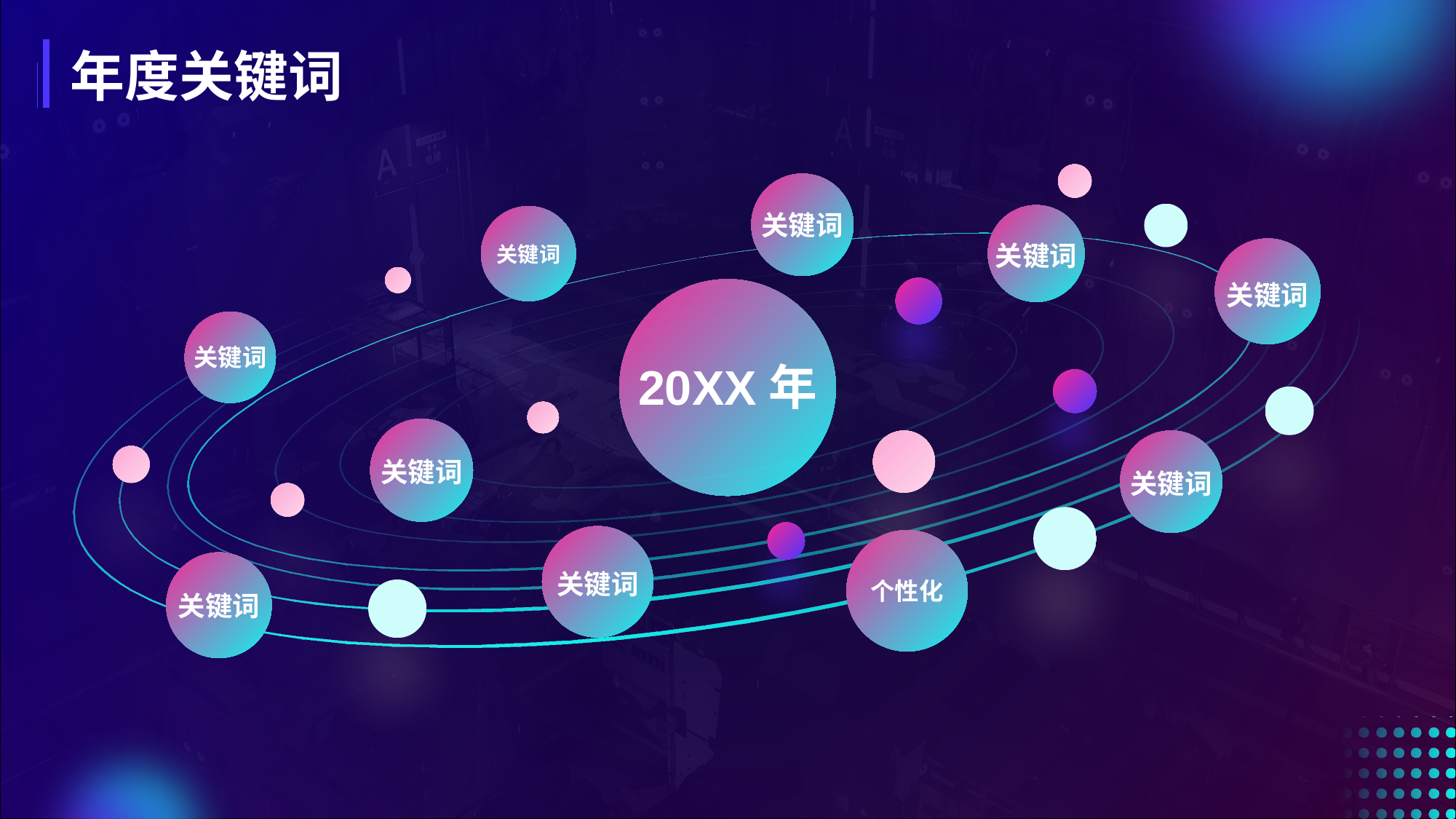

# 年度关键词

关键词

关键词

关键词

关键词

关键词
20XX年

关键词
关键词

关键词
个性化

关键词